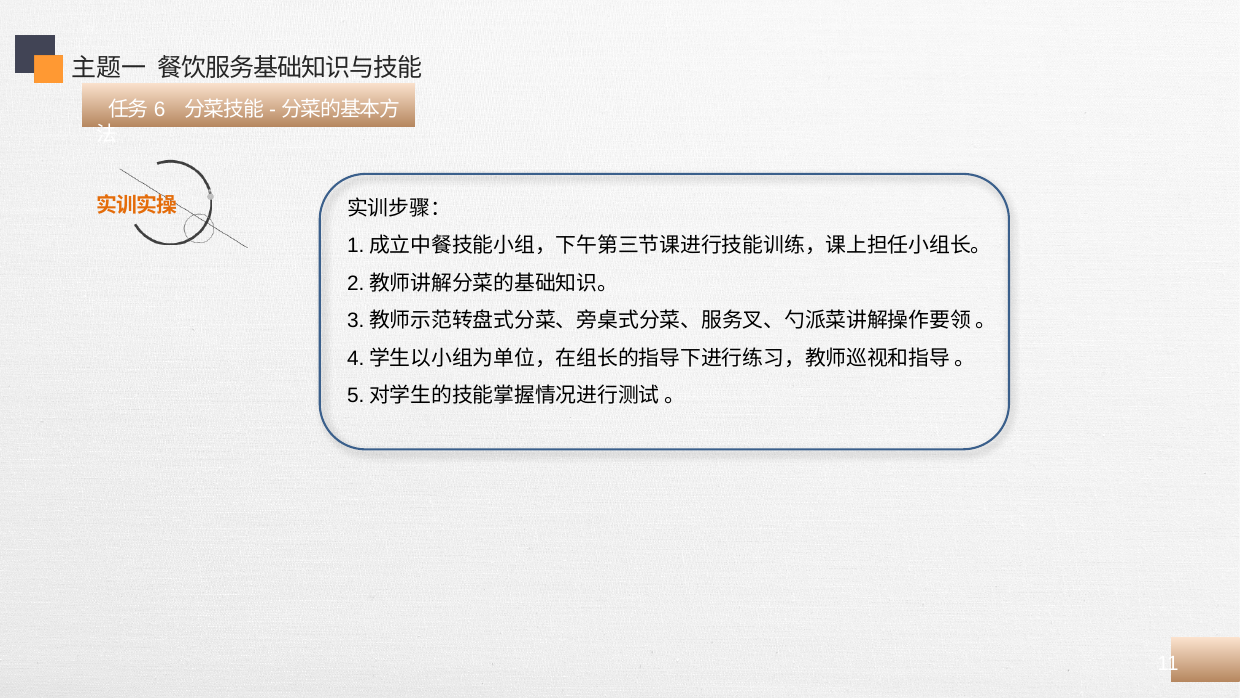

主题一  餐饮服务基础知识与技能

 任务6   分菜技能-分菜的基本方法

实训步骤：
1.成立中餐技能小组，下午第三节课进行技能训练，课上担任小组长。
2.教师讲解分菜的基础知识。
3.教师示范转盘式分菜、旁桌式分菜、服务叉、勺派菜讲解操作要领 。
4.学生以小组为单位，在组长的指导下进行练习，教师巡视和指导 。
5.对学生的技能掌握情况进行测试 。